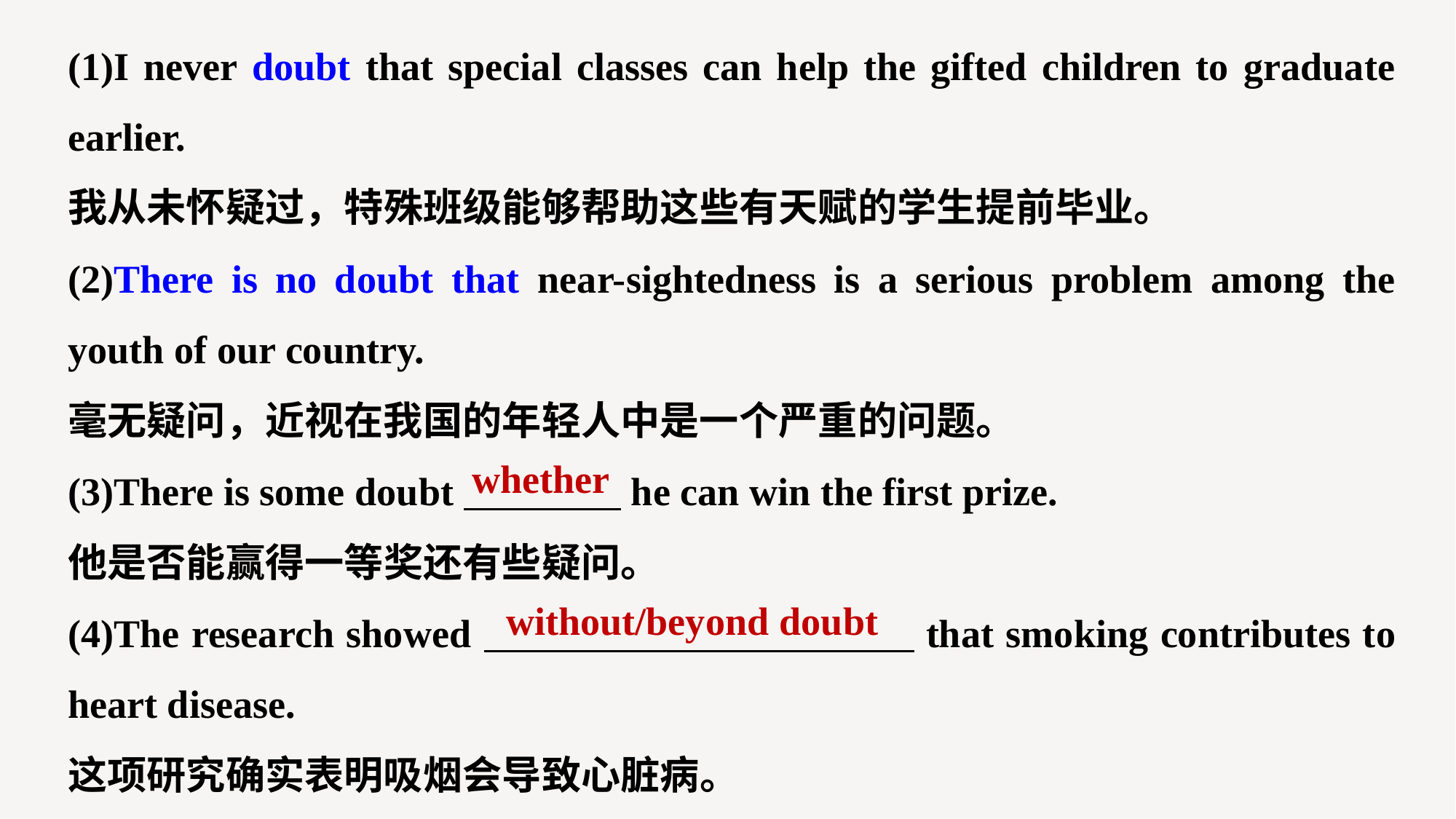

(1)I never doubt that special classes can help the gifted children to graduate earlier.
我从未怀疑过，特殊班级能够帮助这些有天赋的学生提前毕业。
(2)There is no doubt that near-sightedness is a serious problem among the youth of our country.
毫无疑问，近视在我国的年轻人中是一个严重的问题。
(3)There is some doubt                  he can win the first prize.
他是否能赢得一等奖还有些疑问。
(4)The research showed                                      that smoking contributes to heart disease.
这项研究确实表明吸烟会导致心脏病。
whether
without/beyond doubt